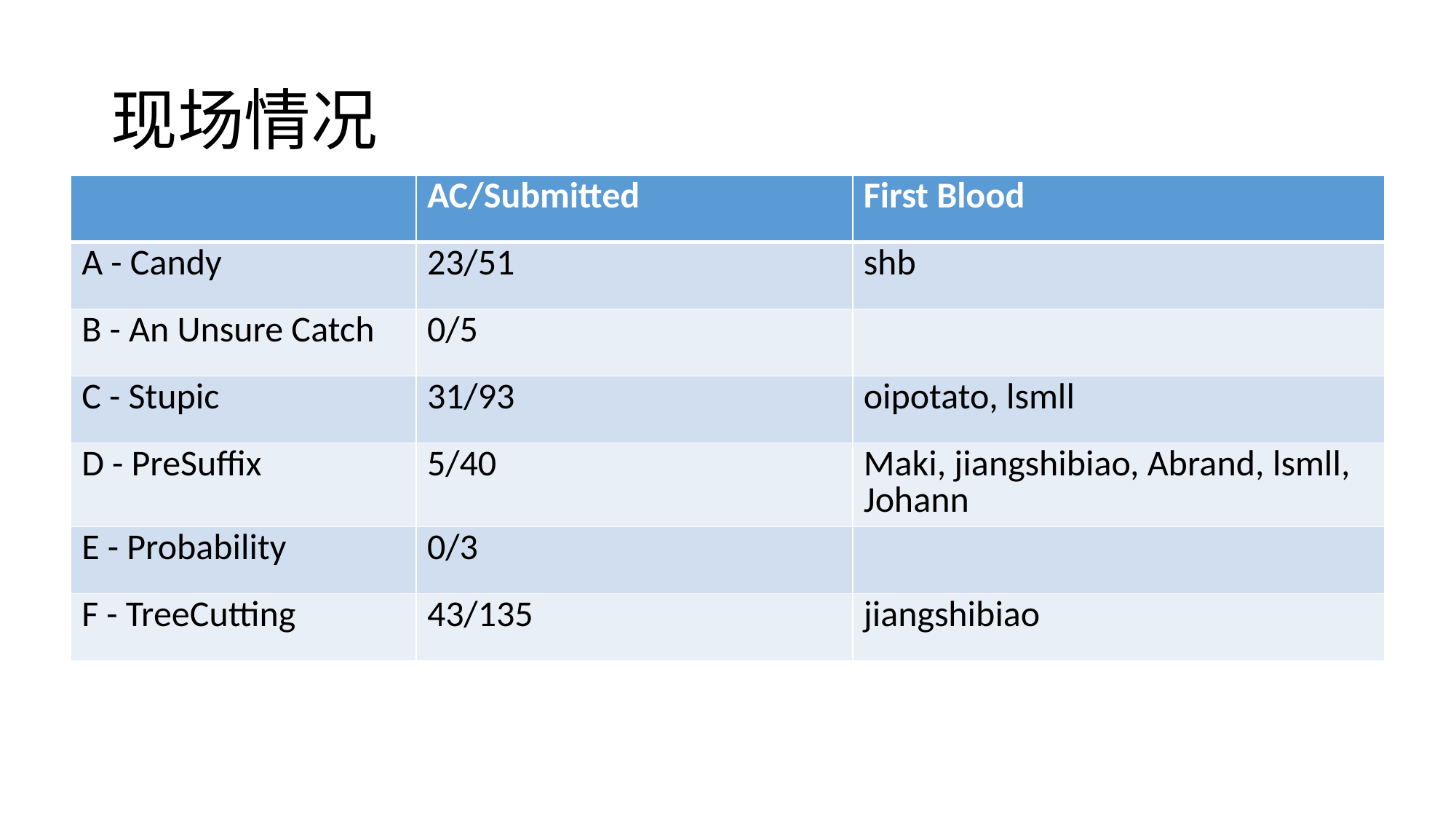

# 现场情况
|  | AC/Submitted | First Blood |
| --- | --- | --- |
| A - Candy | 23/51 | shb |
| B - An Unsure Catch | 0/5 |  |
| C - Stupic | 31/93 | oipotato, lsmll |
| D - PreSuffix | 5/40 | Maki, jiangshibiao, Abrand, lsmll, Johann |
| E - Probability | 0/3 |  |
| F - TreeCutting | 43/135 | jiangshibiao |